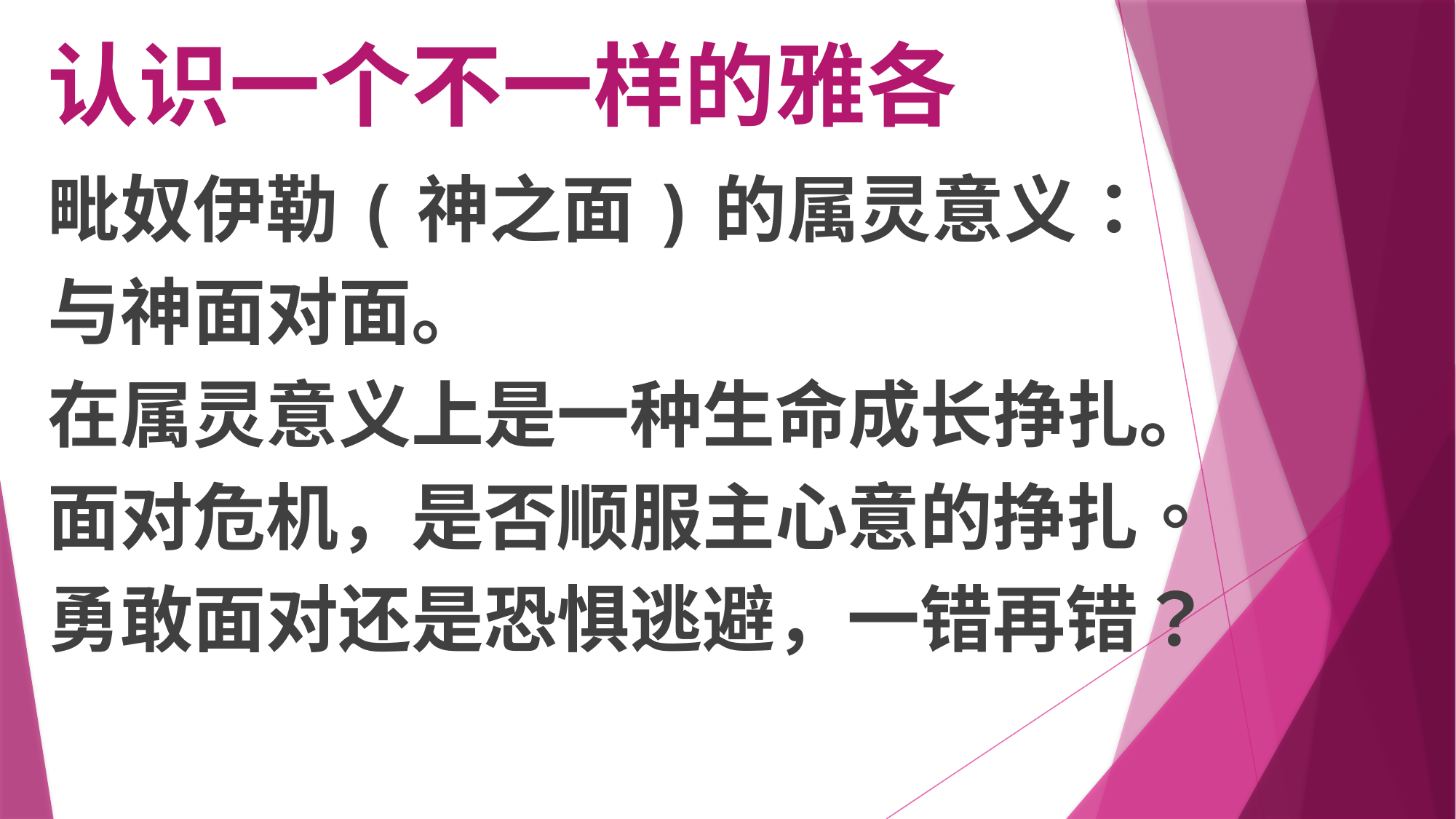

# 认识一个不一样的雅各
毗奴伊勒(神之面)的属灵意义：
与神面对面。
在属灵意义上是一种生命成长挣扎。
面对危机，是否顺服主心意的挣扎。
勇敢面对还是恐惧逃避，一错再错？